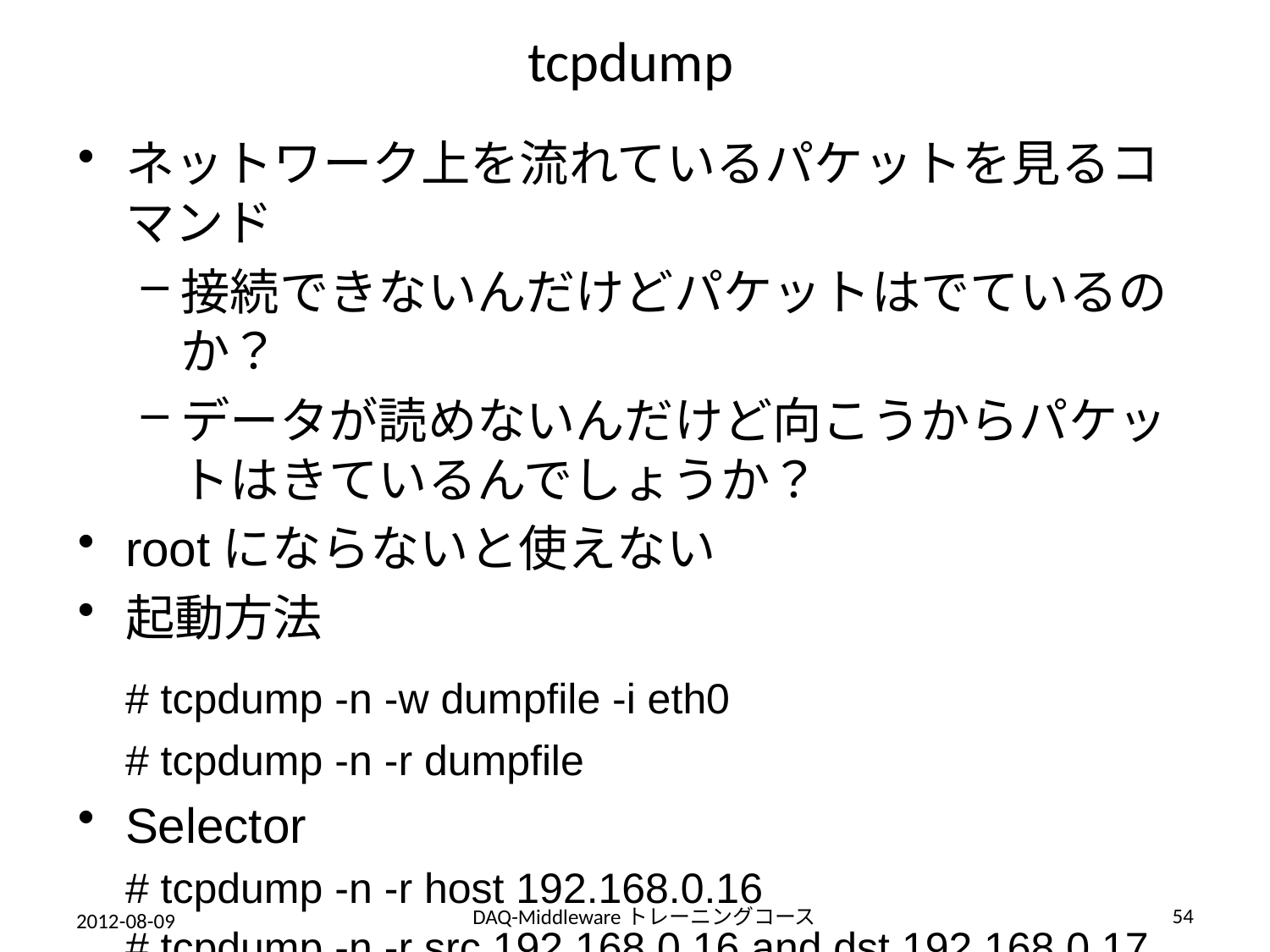

# tcpdump
ネットワーク上を流れているパケットを見るコマンド
接続できないんだけどパケットはでているのか？
データが読めないんだけど向こうからパケットはきているんでしょうか？
rootにならないと使えない
起動方法
	# tcpdump -n -w dumpfile -i eth0
	# tcpdump -n -r dumpfile
Selector
	# tcpdump -n -r host 192.168.0.16
	# tcpdump -n -r src 192.168.0.16 and dst 192.168.0.17
54
DAQ-Middlewareトレーニングコース
2012-08-09